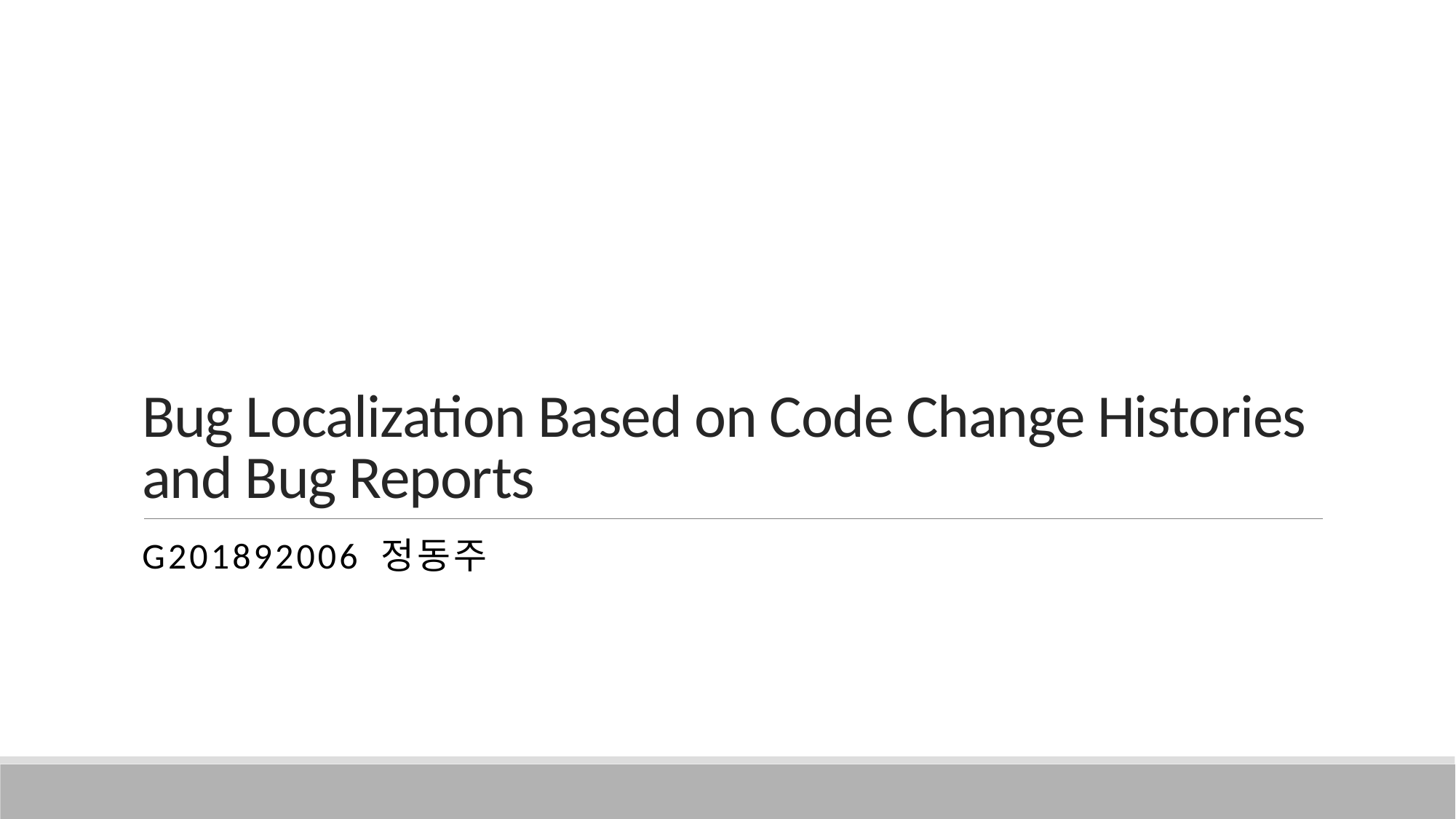

# Bug Localization Based on Code Change Histories and Bug Reports
G201892006 정동주